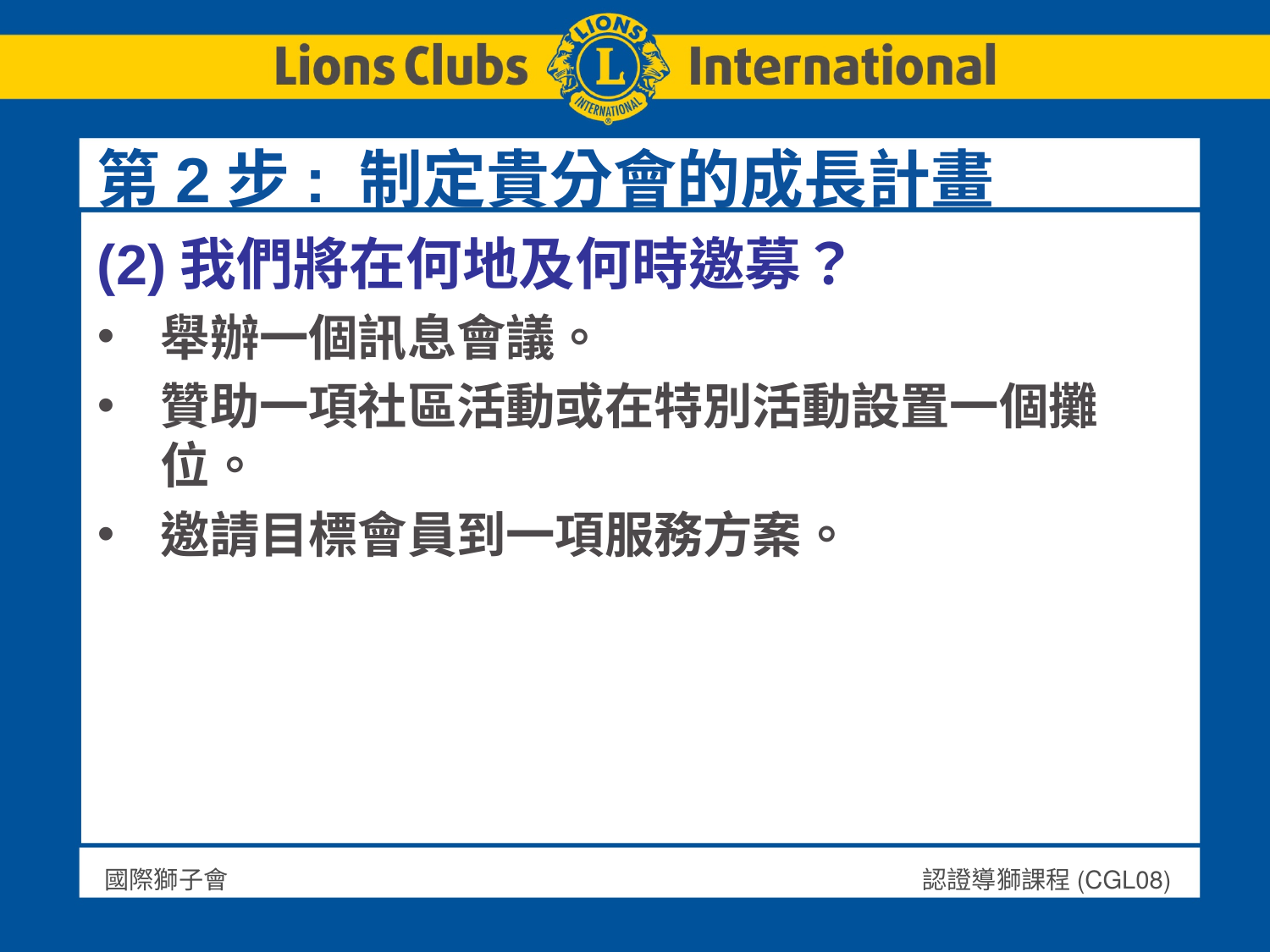

# 第2步: 制定貴分會的成長計畫
(2)我們將在何地及何時邀募？
舉辦一個訊息會議。
贊助一項社區活動或在特別活動設置一個攤位。
邀請目標會員到一項服務方案。